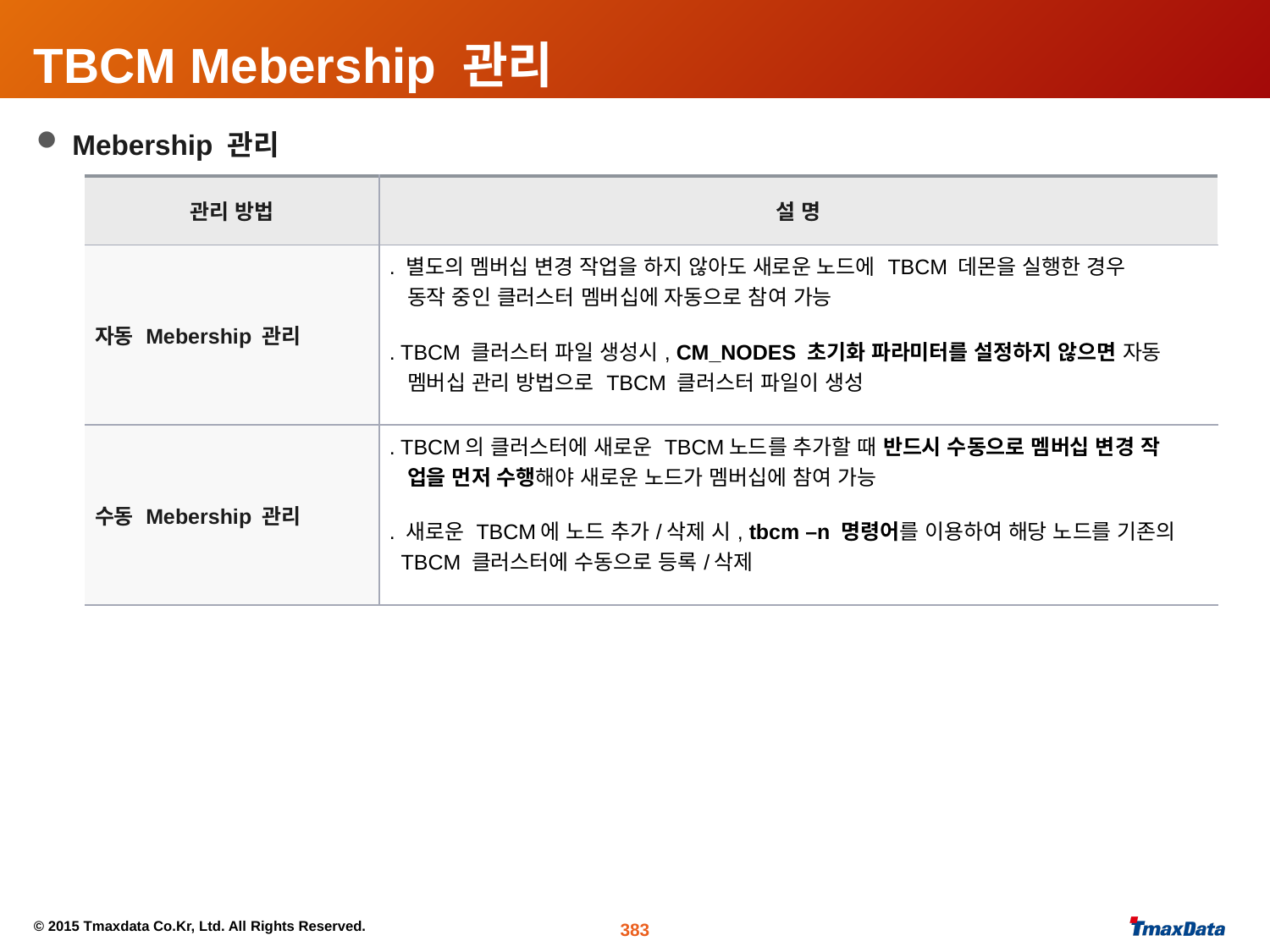

TBCM Mebership 관리
 Mebership 관리

| 관리 방법 | 설 명 |
| --- | --- |
| 자동 Mebership 관리 | . 별도의 멤버십 변경 작업을 하지 않아도 새로운 노드에 TBCM 데몬을 실행한 경우 동작 중인 클러스터 멤버십에 자동으로 참여 가능 . TBCM 클러스터 파일 생성시, CM\_NODES 초기화 파라미터를 설정하지 않으면 자동 멤버십 관리 방법으로 TBCM 클러스터 파일이 생성 |
| 수동 Mebership 관리 | . TBCM의 클러스터에 새로운 TBCM노드를 추가할 때 반드시 수동으로 멤버십 변경 작 업을 먼저 수행해야 새로운 노드가 멤버십에 참여 가능 . 새로운 TBCM에 노드 추가/삭제 시, tbcm –n 명령어를 이용하여 해당 노드를 기존의 TBCM 클러스터에 수동으로 등록/삭제 |